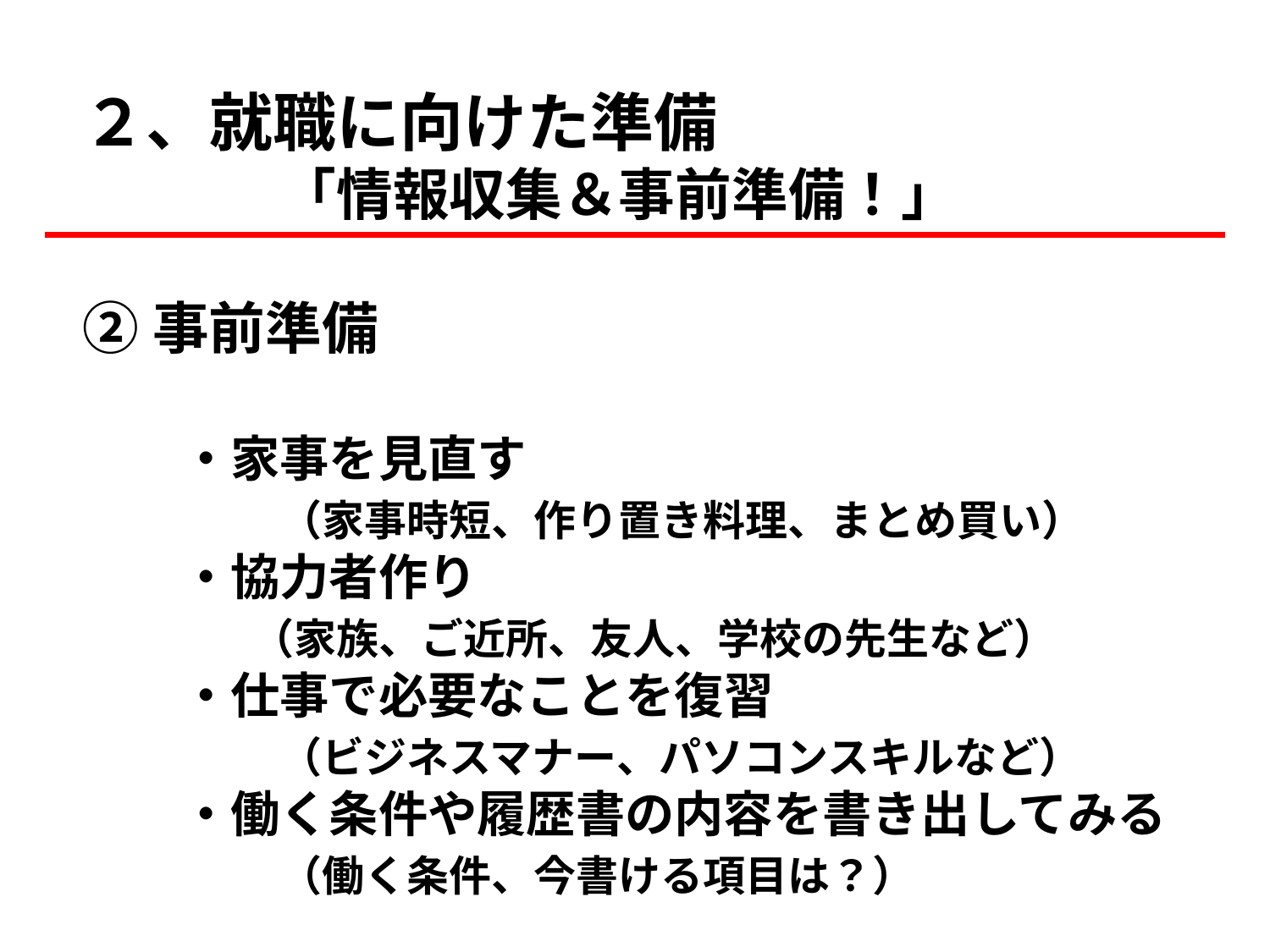

２、就職に向けた準備
　　　　「情報収集＆事前準備！」

②事前準備

　　・家事を見直す
　　　　（家事時短、作り置き料理、まとめ買い）
　　・協力者作り
　　　　（家族、ご近所、友人、学校の先生など）
　　・仕事で必要なことを復習
　　　　（ビジネスマナー、パソコンスキルなど）
　　・働く条件や履歴書の内容を書き出してみる
　　　　（働く条件、今書ける項目は？）